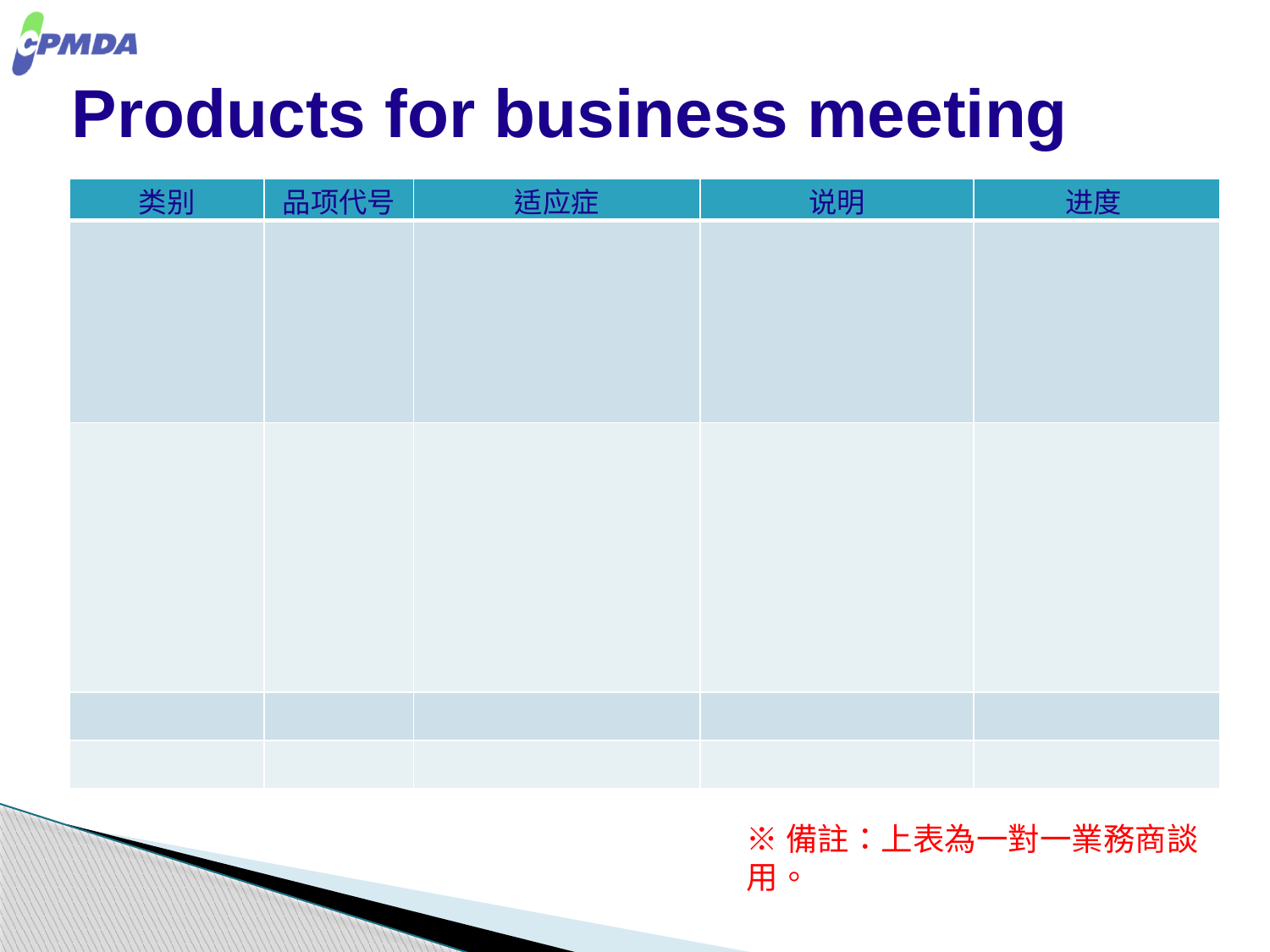

# Products for business meeting
| 类别 | 品项代号 | 适应症 | 说明 | 进度 |
| --- | --- | --- | --- | --- |
|  |  |  |  |  |
|  |  |  |  |  |
|  |  |  |  |  |
|  |  |  |  |  |
※備註：上表為一對一業務商談用。